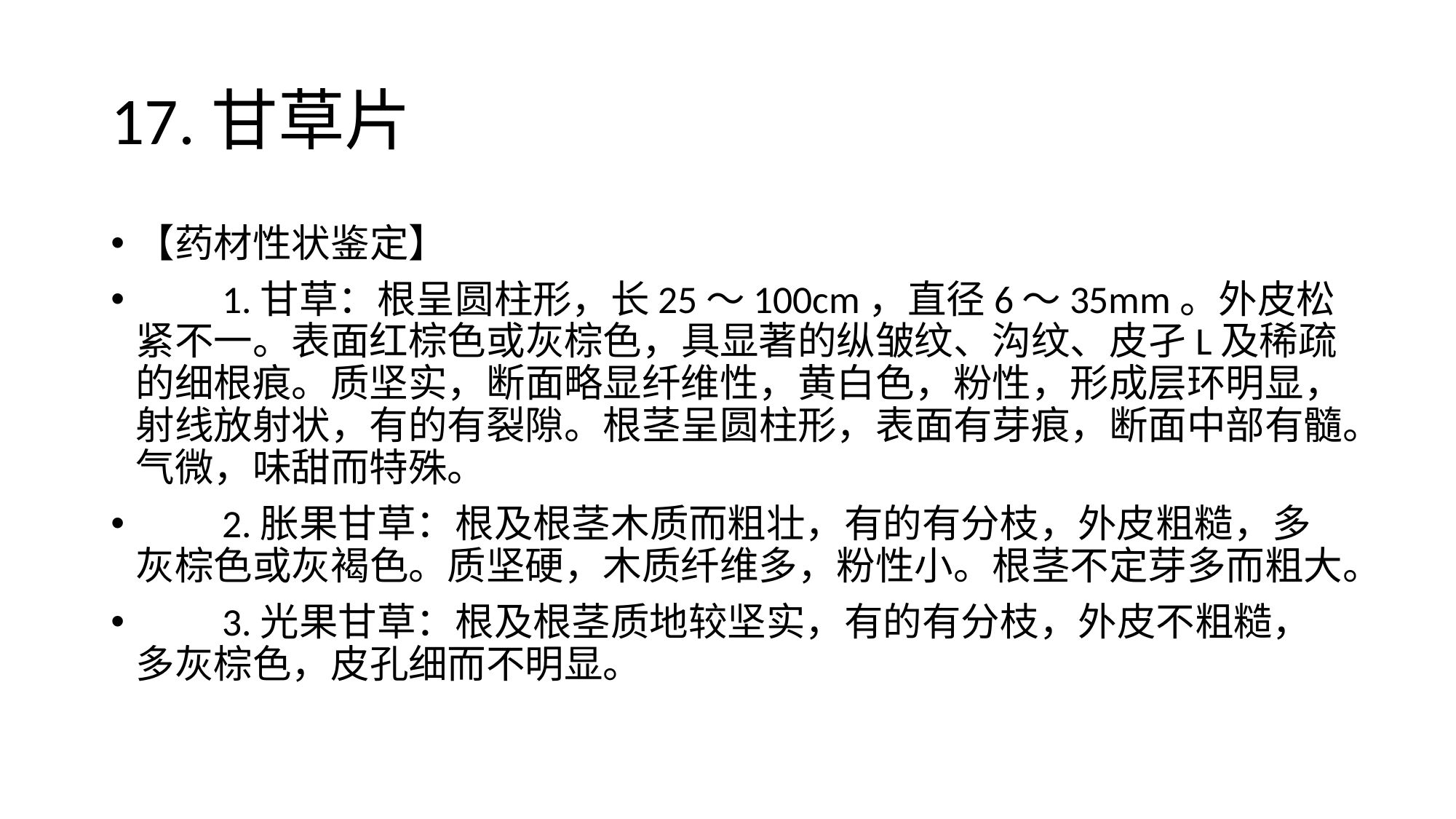

# 17.甘草片
【药材性状鉴定】
　　1.甘草：根呈圆柱形，长25～100cm，直径6～35mm。外皮松紧不一。表面红棕色或灰棕色，具显著的纵皱纹、沟纹、皮孑L及稀疏的细根痕。质坚实，断面略显纤维性，黄白色，粉性，形成层环明显，射线放射状，有的有裂隙。根茎呈圆柱形，表面有芽痕，断面中部有髓。气微，味甜而特殊。
　　2.胀果甘草：根及根茎木质而粗壮，有的有分枝，外皮粗糙，多灰棕色或灰褐色。质坚硬，木质纤维多，粉性小。根茎不定芽多而粗大。
　　3.光果甘草：根及根茎质地较坚实，有的有分枝，外皮不粗糙，多灰棕色，皮孔细而不明显。